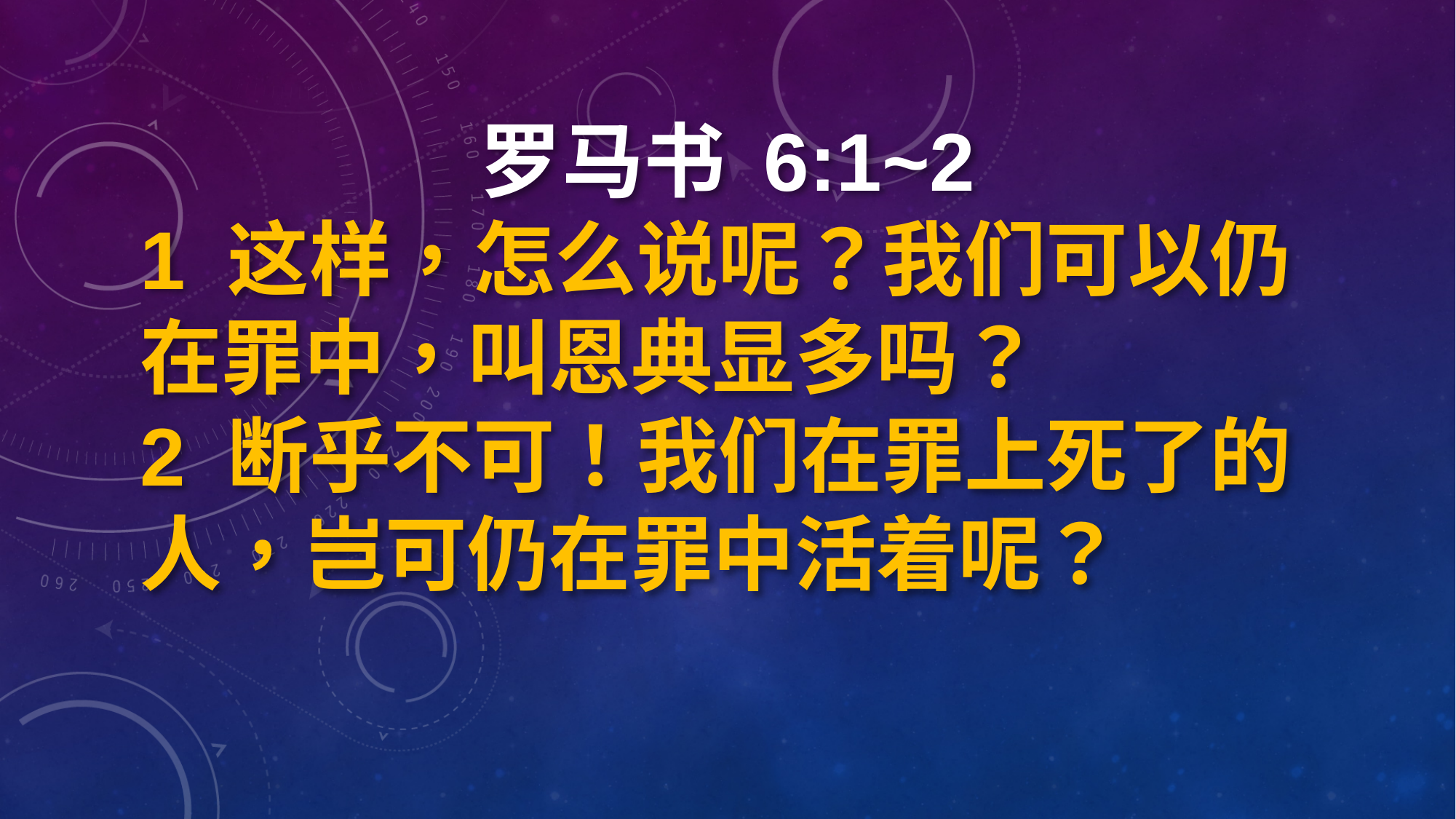

罗马书 6:1~2
1 这样，怎么说呢？我们可以仍在罪中，叫恩典显多吗？
2 断乎不可！我们在罪上死了的人，岂可仍在罪中活着呢？